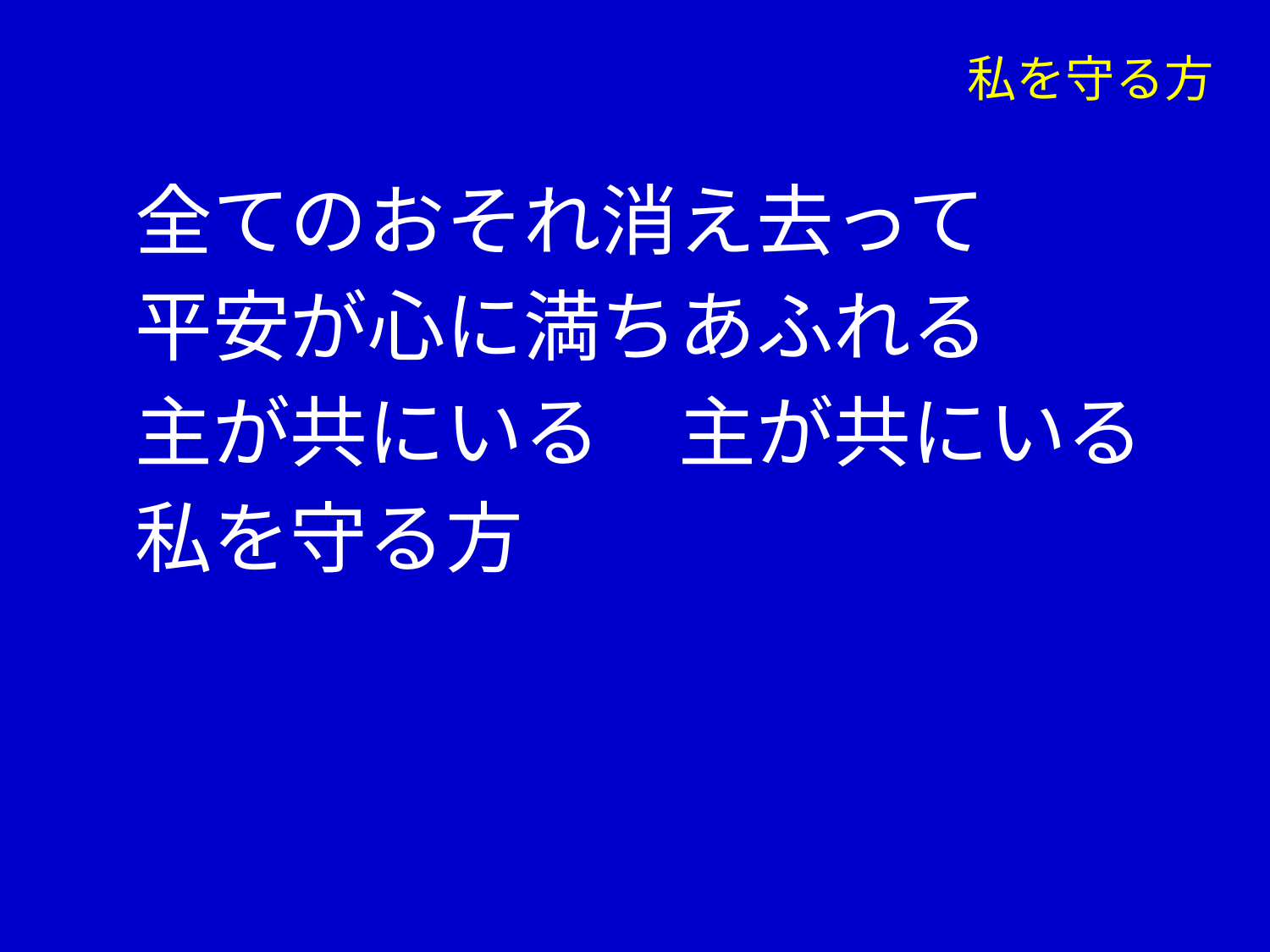

# 私を守る方

　全てのおそれ消え去って
　平安が心に満ちあふれる
　主が共にいる　主が共にいる
　私を守る方